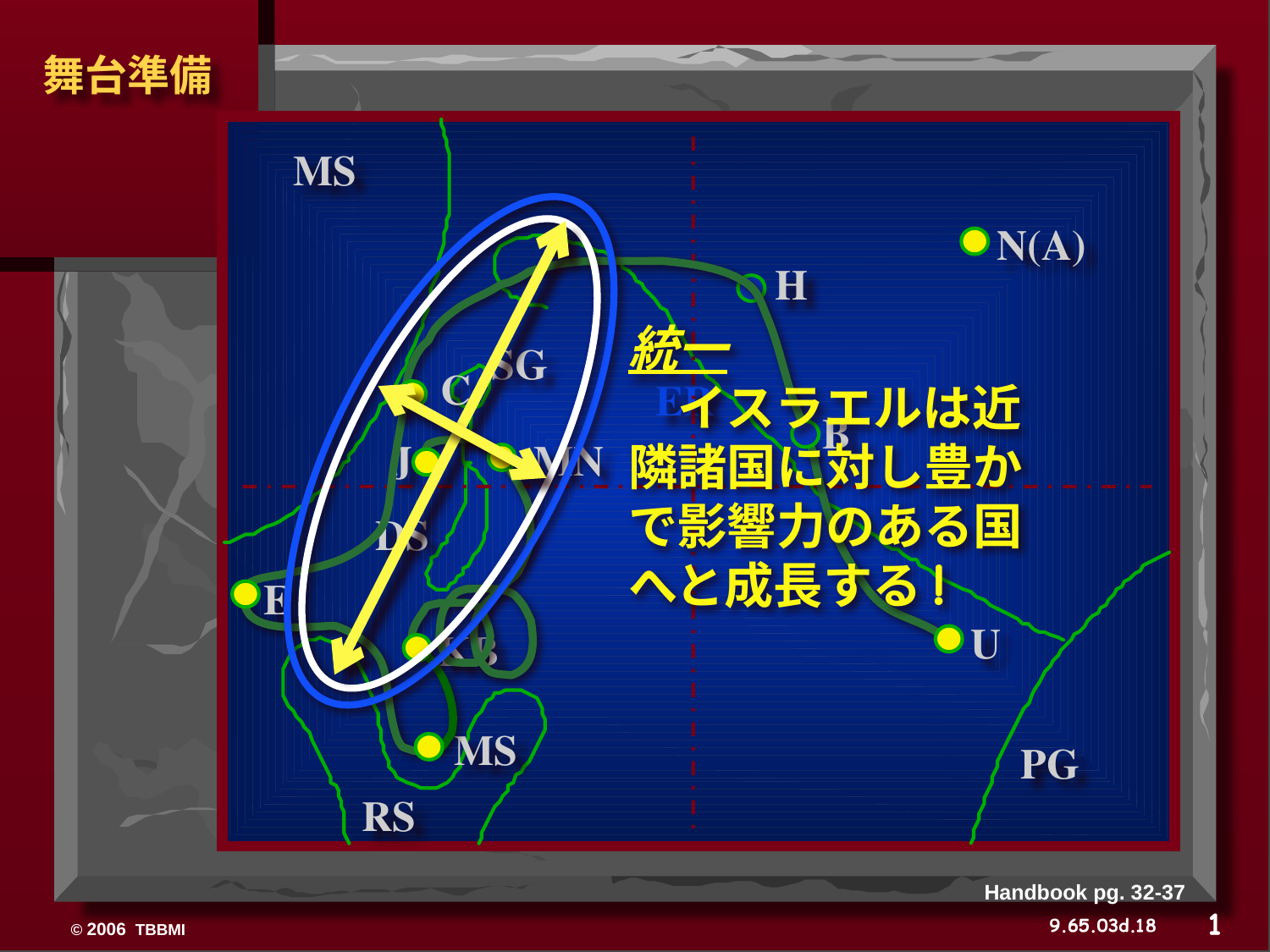

舞台準備

MS

N(A)

H

統一  　　　  　　　イスラエルは近隣諸国に対し豊かで影響力のある国へと成長する!
SG
C

ER

B

J
MN

DS

E

U
KB

MS
PG

RS
Handbook pg. 32-37

1
18